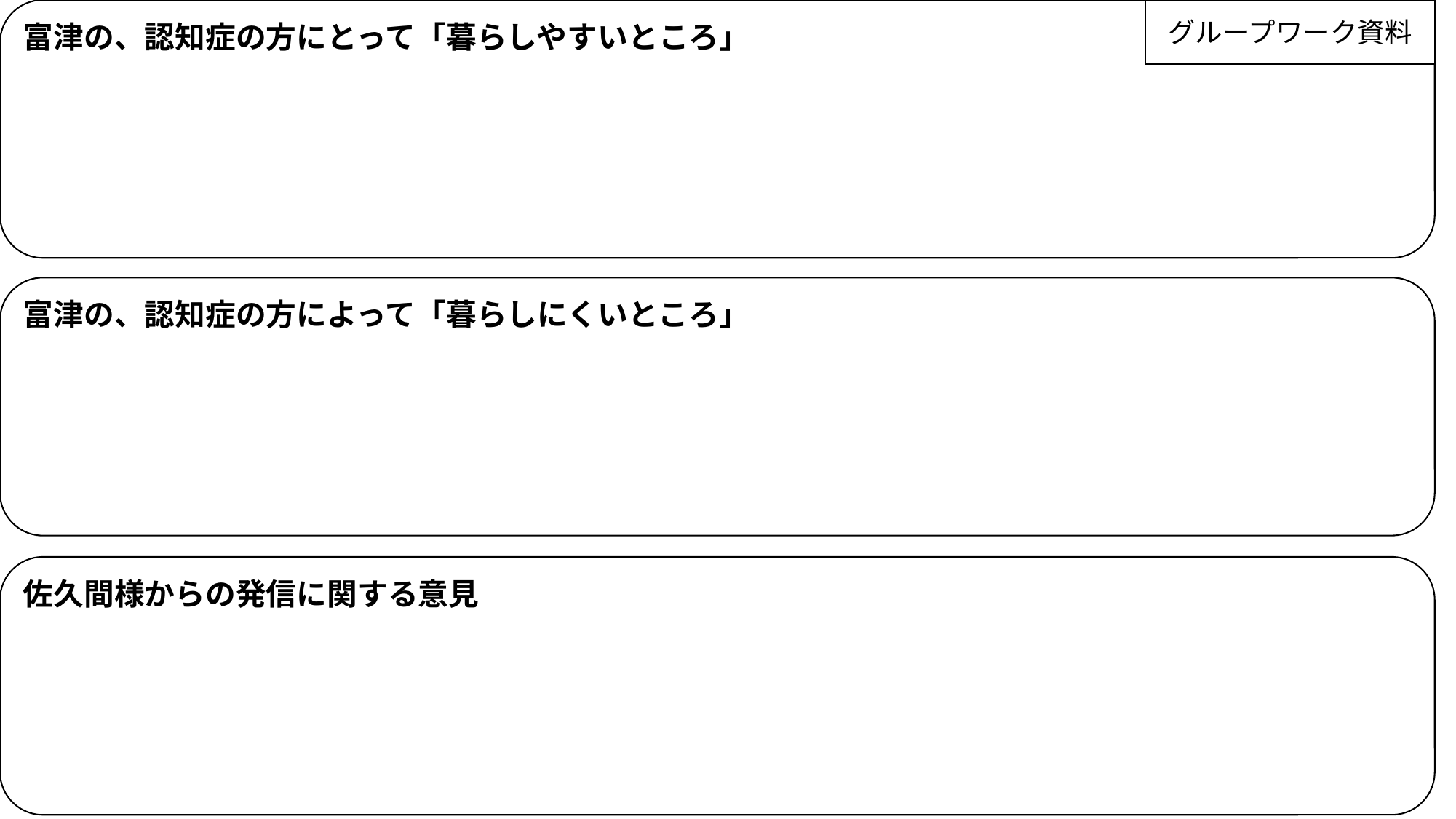

グループワーク資料
富津の、認知症の方にとって「暮らしやすいところ」
富津の、認知症の方によって「暮らしにくいところ」
佐久間様からの発信に関する意見